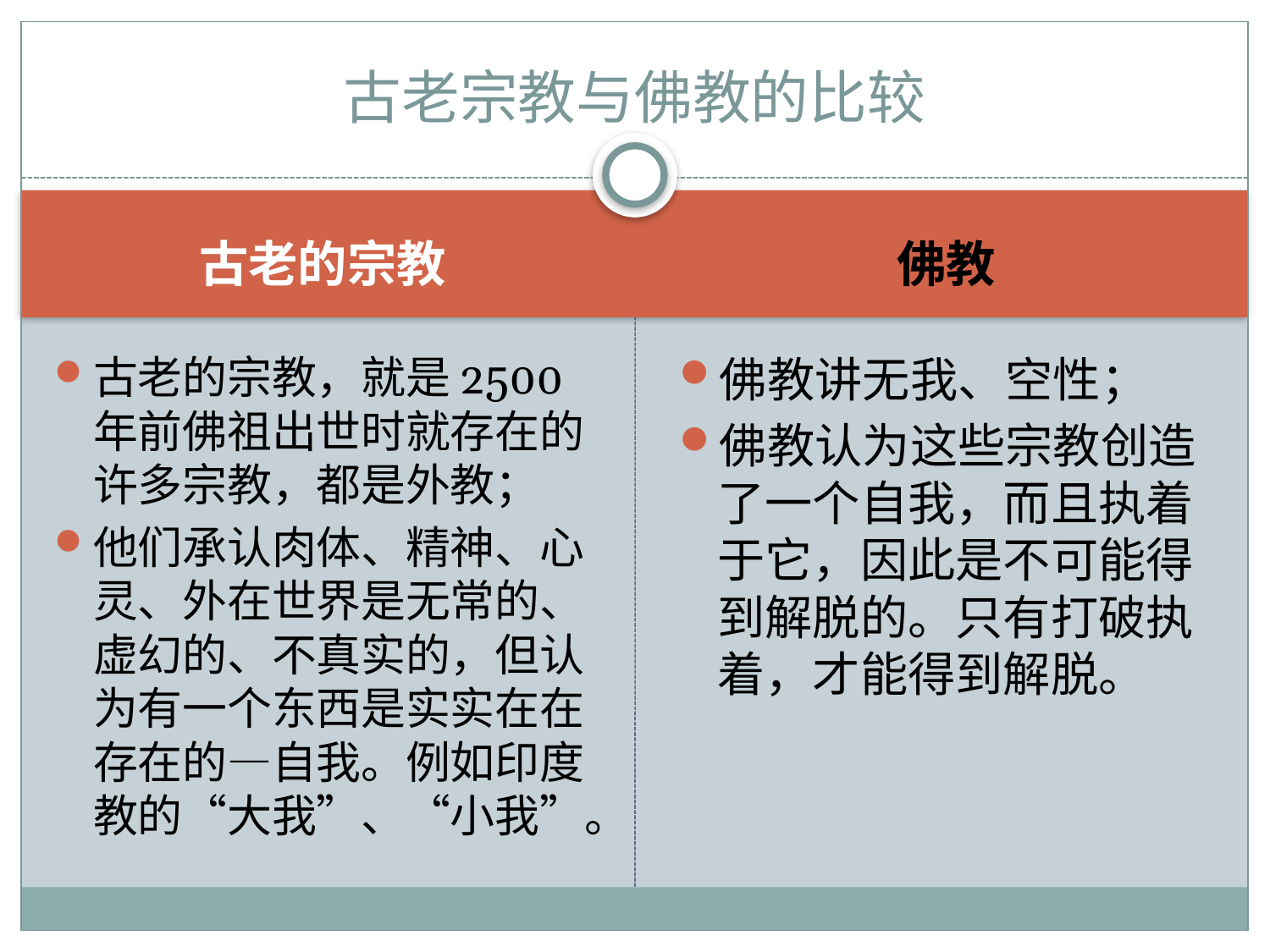

# 古老宗教与佛教的比较
古老的宗教
佛教
古老的宗教，就是2500年前佛祖出世时就存在的许多宗教，都是外教；
他们承认肉体、精神、心灵、外在世界是无常的、虚幻的、不真实的，但认为有一个东西是实实在在存在的—自我。例如印度教的“大我”、“小我”。
佛教讲无我、空性；
佛教认为这些宗教创造了一个自我，而且执着于它，因此是不可能得到解脱的。只有打破执着，才能得到解脱。